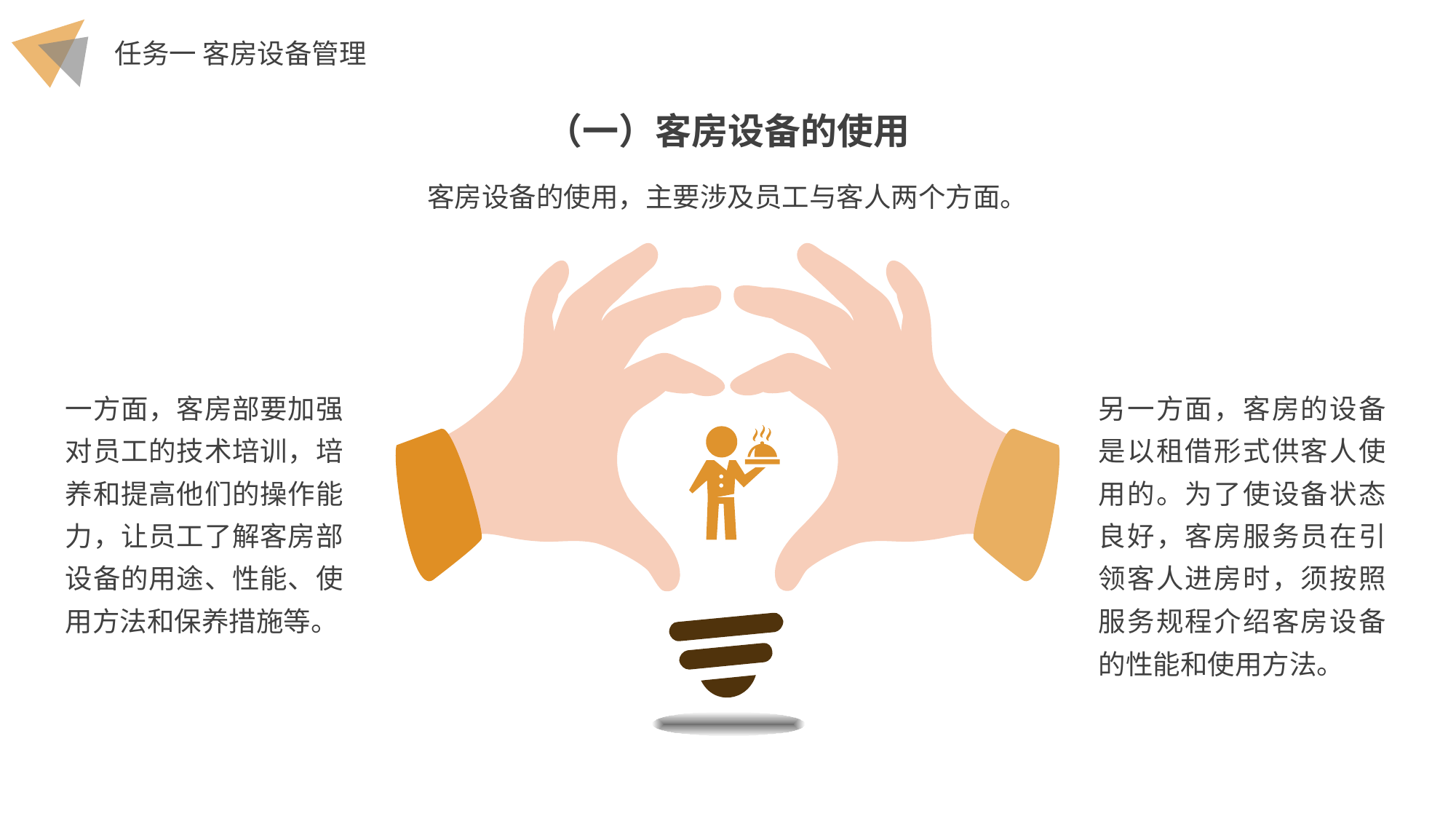

（一）客房设备的使用
客房设备的使用，主要涉及员工与客人两个方面。

一方面，客房部要加强对员工的技术培训，培养和提高他们的操作能力，让员工了解客房部设备的用途、性能、使用方法和保养措施等。
另一方面，客房的设备是以租借形式供客人使用的。为了使设备状态良好，客房服务员在引领客人进房时，须按照服务规程介绍客房设备的性能和使用方法。